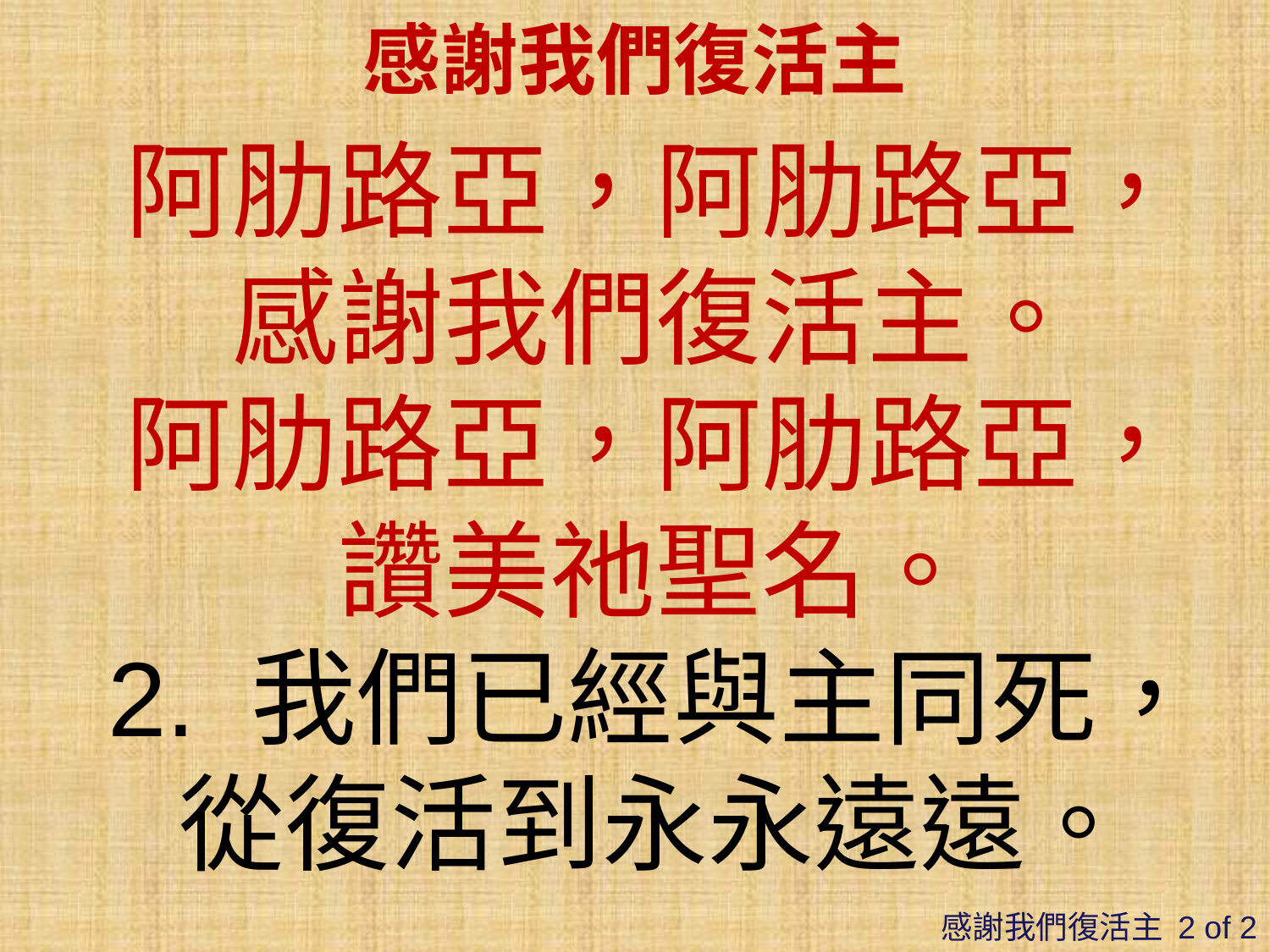

# 感謝我們復活主
阿肋路亞，阿肋路亞，
感謝我們復活主。
阿肋路亞，阿肋路亞，
讚美祂聖名。
2. 我們已經與主同死，
從復活到永永遠遠。
感謝我們復活主 2 of 2